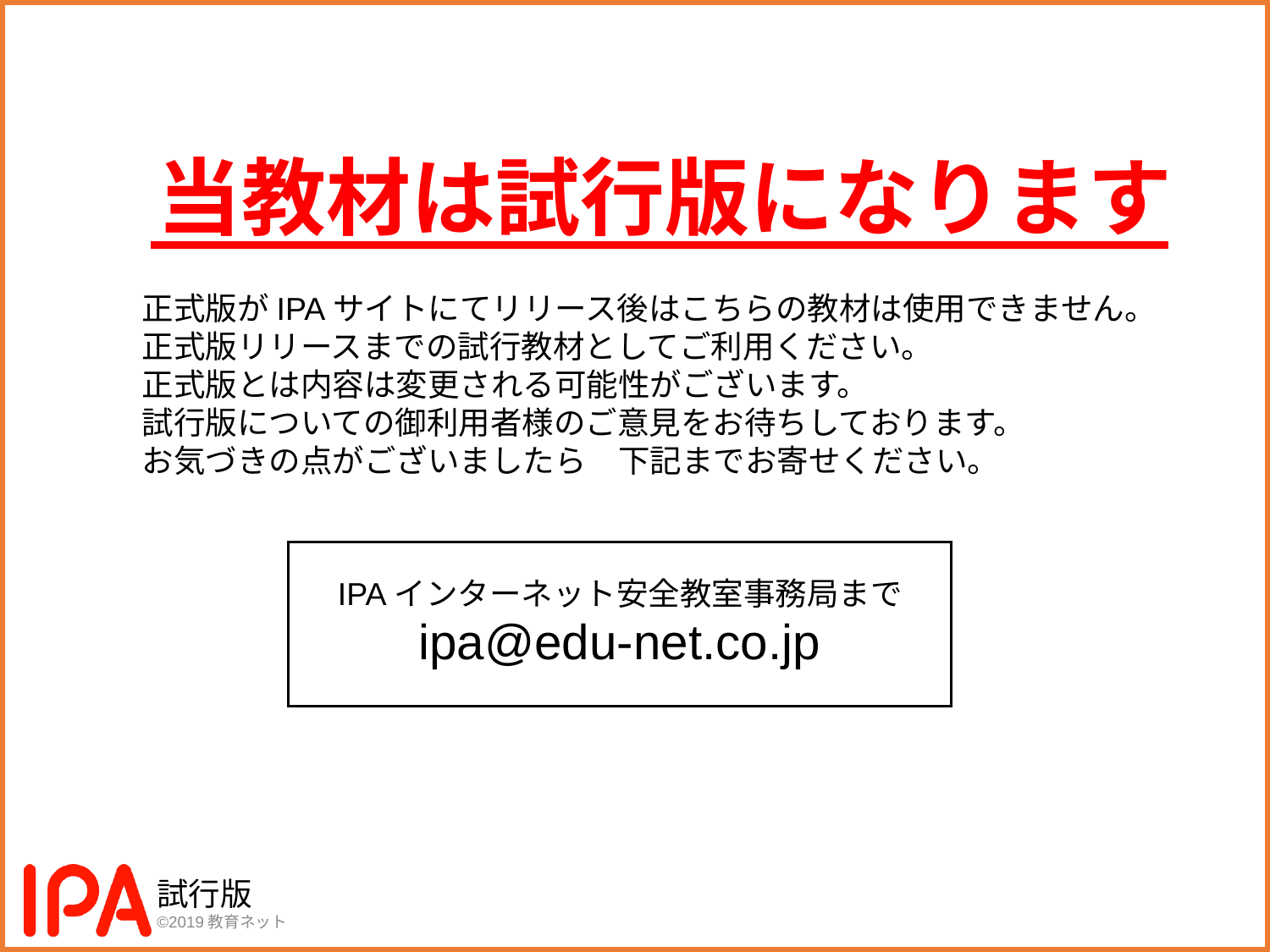

当教材は試行版になります
正式版がIPAサイトにてリリース後はこちらの教材は使用できません。
正式版リリースまでの試行教材としてご利用ください。
正式版とは内容は変更される可能性がございます。
試行版についての御利用者様のご意見をお待ちしております。
お気づきの点がございましたら　下記までお寄せください。

IPAインターネット安全教室事務局まで
ipa@edu-net.co.jp